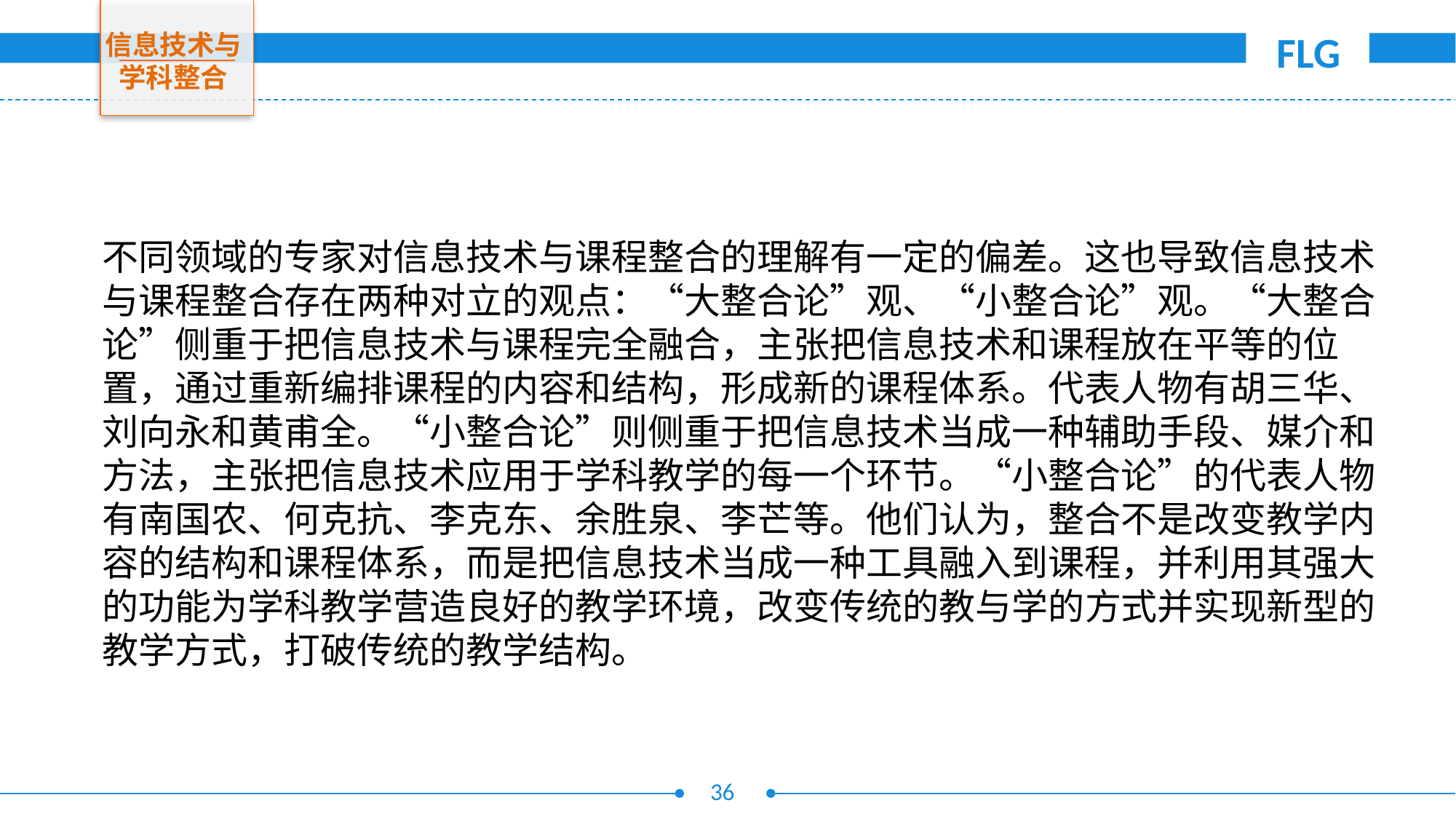

信息技术与学科整合
不同领域的专家对信息技术与课程整合的理解有一定的偏差。这也导致信息技术与课程整合存在两种对立的观点：“大整合论”观、“小整合论”观。“大整合论”侧重于把信息技术与课程完全融合，主张把信息技术和课程放在平等的位置，通过重新编排课程的内容和结构，形成新的课程体系。代表人物有胡三华、刘向永和黄甫全。“小整合论”则侧重于把信息技术当成一种辅助手段、媒介和方法，主张把信息技术应用于学科教学的每一个环节。“小整合论”的代表人物有南国农、何克抗、李克东、余胜泉、李芒等。他们认为，整合不是改变教学内容的结构和课程体系，而是把信息技术当成一种工具融入到课程，并利用其强大的功能为学科教学营造良好的教学环境，改变传统的教与学的方式并实现新型的教学方式，打破传统的教学结构。